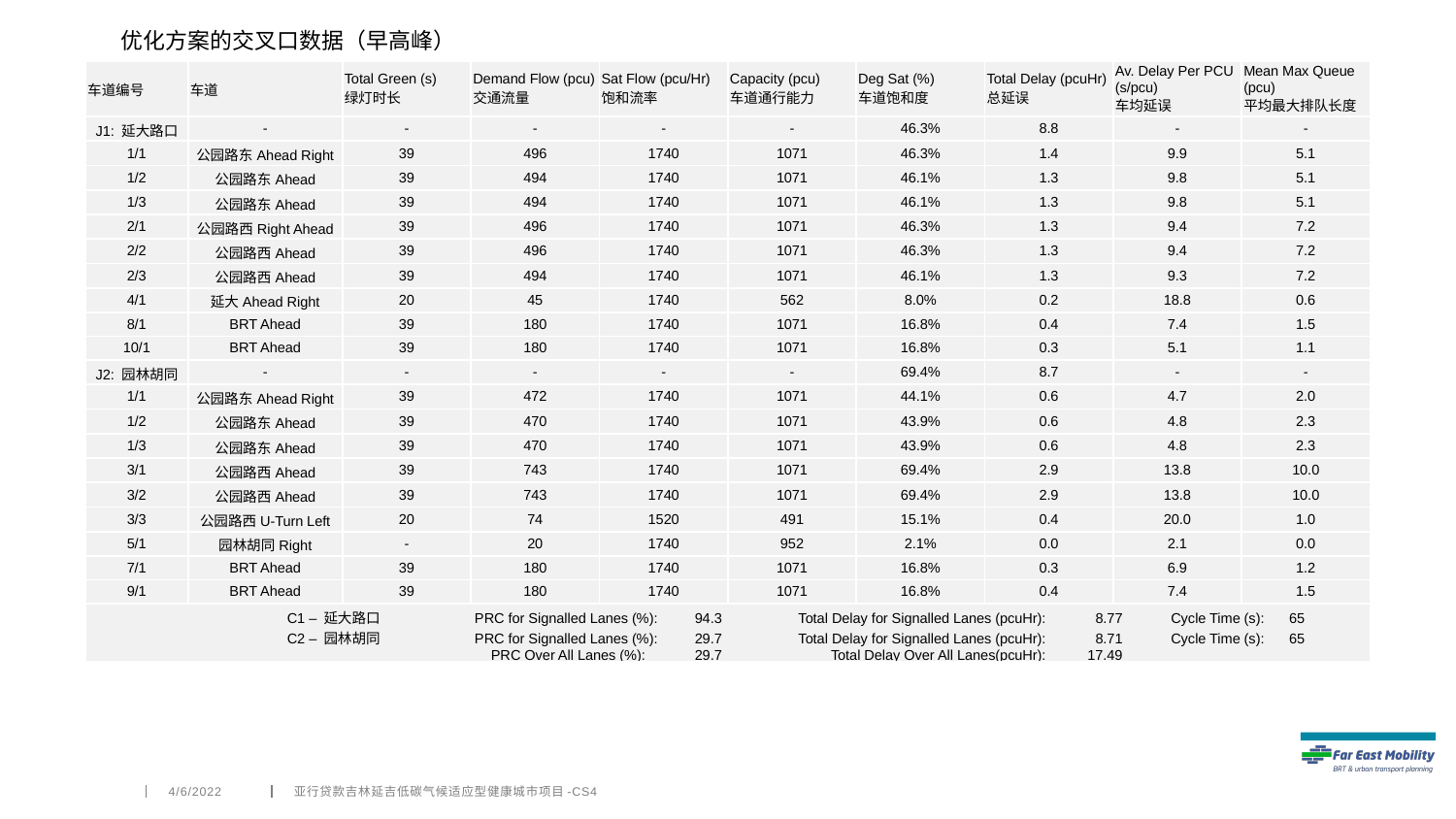

优化方案的交叉口数据（早高峰）
| 车道编号 | 车道 | Total Green (s) 绿灯时长 | Demand Flow (pcu) 交通流量 | Sat Flow (pcu/Hr) 饱和流率 | Capacity (pcu) 车道通行能力 | Deg Sat (%) 车道饱和度 | Total Delay (pcuHr) 总延误 | Av. Delay Per PCU (s/pcu) 车均延误 | Mean Max Queue (pcu) 平均最大排队长度 |
| --- | --- | --- | --- | --- | --- | --- | --- | --- | --- |
| J1: 延大路口 | - | - | - | - | - | 46.3% | 8.8 | - | - |
| 1/1 | 公园路东Ahead Right | 39 | 496 | 1740 | 1071 | 46.3% | 1.4 | 9.9 | 5.1 |
| 1/2 | 公园路东Ahead | 39 | 494 | 1740 | 1071 | 46.1% | 1.3 | 9.8 | 5.1 |
| 1/3 | 公园路东Ahead | 39 | 494 | 1740 | 1071 | 46.1% | 1.3 | 9.8 | 5.1 |
| 2/1 | 公园路西Right Ahead | 39 | 496 | 1740 | 1071 | 46.3% | 1.3 | 9.4 | 7.2 |
| 2/2 | 公园路西Ahead | 39 | 496 | 1740 | 1071 | 46.3% | 1.3 | 9.4 | 7.2 |
| 2/3 | 公园路西Ahead | 39 | 494 | 1740 | 1071 | 46.1% | 1.3 | 9.3 | 7.2 |
| 4/1 | 延大Ahead Right | 20 | 45 | 1740 | 562 | 8.0% | 0.2 | 18.8 | 0.6 |
| 8/1 | BRT Ahead | 39 | 180 | 1740 | 1071 | 16.8% | 0.4 | 7.4 | 1.5 |
| 10/1 | BRT Ahead | 39 | 180 | 1740 | 1071 | 16.8% | 0.3 | 5.1 | 1.1 |
| J2: 园林胡同 | - | - | - | - | - | 69.4% | 8.7 | - | - |
| 1/1 | 公园路东Ahead Right | 39 | 472 | 1740 | 1071 | 44.1% | 0.6 | 4.7 | 2.0 |
| 1/2 | 公园路东Ahead | 39 | 470 | 1740 | 1071 | 43.9% | 0.6 | 4.8 | 2.3 |
| 1/3 | 公园路东Ahead | 39 | 470 | 1740 | 1071 | 43.9% | 0.6 | 4.8 | 2.3 |
| 3/1 | 公园路西Ahead | 39 | 743 | 1740 | 1071 | 69.4% | 2.9 | 13.8 | 10.0 |
| 3/2 | 公园路西Ahead | 39 | 743 | 1740 | 1071 | 69.4% | 2.9 | 13.8 | 10.0 |
| 3/3 | 公园路西U-Turn Left | 20 | 74 | 1520 | 491 | 15.1% | 0.4 | 20.0 | 1.0 |
| 5/1 | 园林胡同Right | - | 20 | 1740 | 952 | 2.1% | 0.0 | 2.1 | 0.0 |
| 7/1 | BRT Ahead | 39 | 180 | 1740 | 1071 | 16.8% | 0.3 | 6.9 | 1.2 |
| 9/1 | BRT Ahead | 39 | 180 | 1740 | 1071 | 16.8% | 0.4 | 7.4 | 1.5 |
| C1 – 延大路口 PRC for Signalled Lanes (%): 94.3 Total Delay for Signalled Lanes (pcuHr): 8.77 Cycle Time (s): 65 C2 – 园林胡同 PRC for Signalled Lanes (%): 29.7 Total Delay for Signalled Lanes (pcuHr): 8.71 Cycle Time (s): 65 PRC Over All Lanes (%): 29.7 Total Delay Over All Lanes(pcuHr): 17.49 |  |  |  |  |  |  |  |  |  |
4/6/2022
亚行贷款吉林延吉低碳气候适应型健康城市项目-CS4